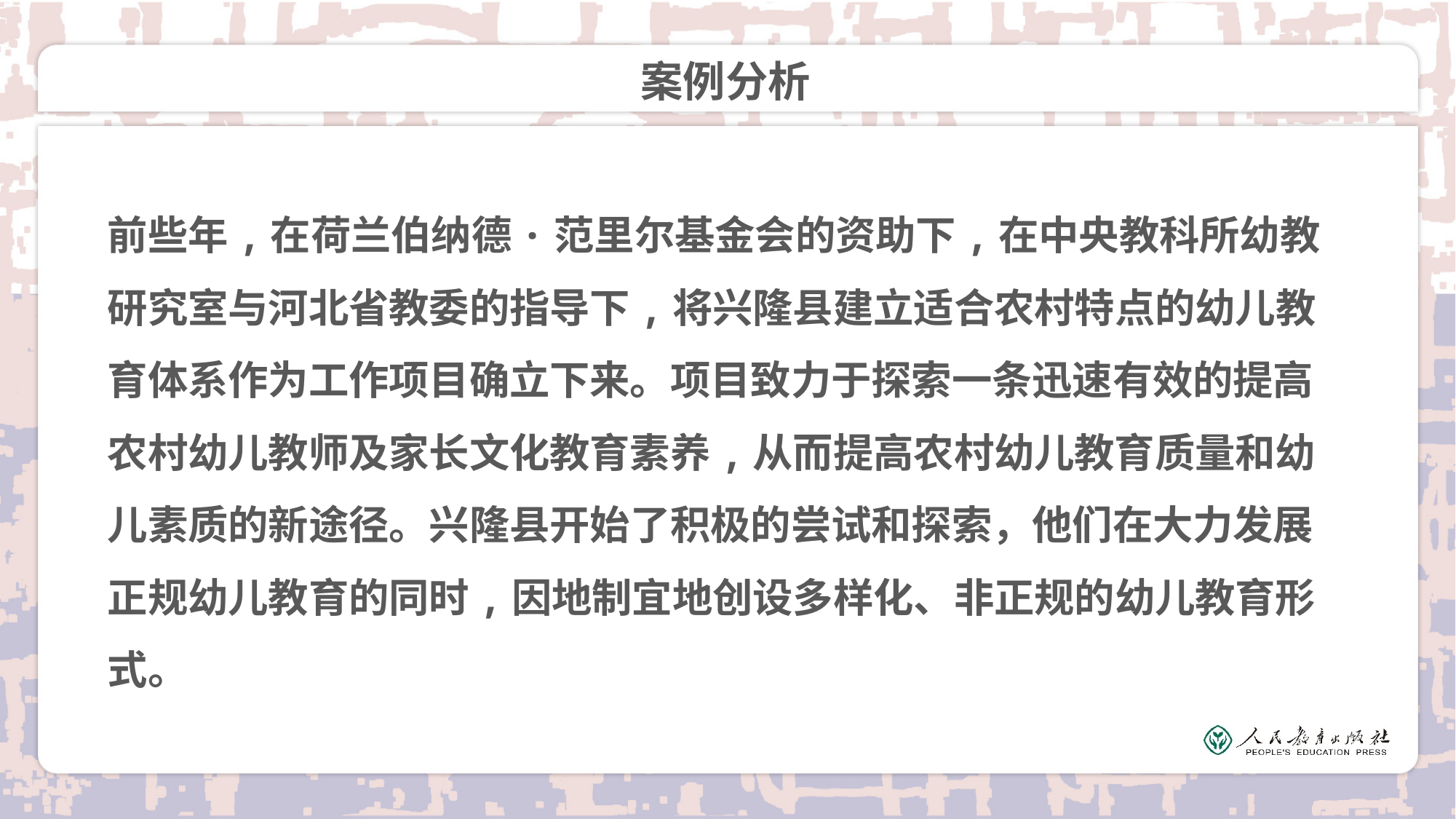

# 案例分析
前些年,在荷兰伯纳德·范里尔基金会的资助下,在中央教科所幼教研究室与河北省教委的指导下,将兴隆县建立适合农村特点的幼儿教育体系作为工作项目确立下来。项目致力于探索一条迅速有效的提高农村幼儿教师及家长文化教育素养,从而提高农村幼儿教育质量和幼儿素质的新途径。兴隆县开始了积极的尝试和探索，他们在大力发展正规幼儿教育的同时,因地制宜地创设多样化、非正规的幼儿教育形式。